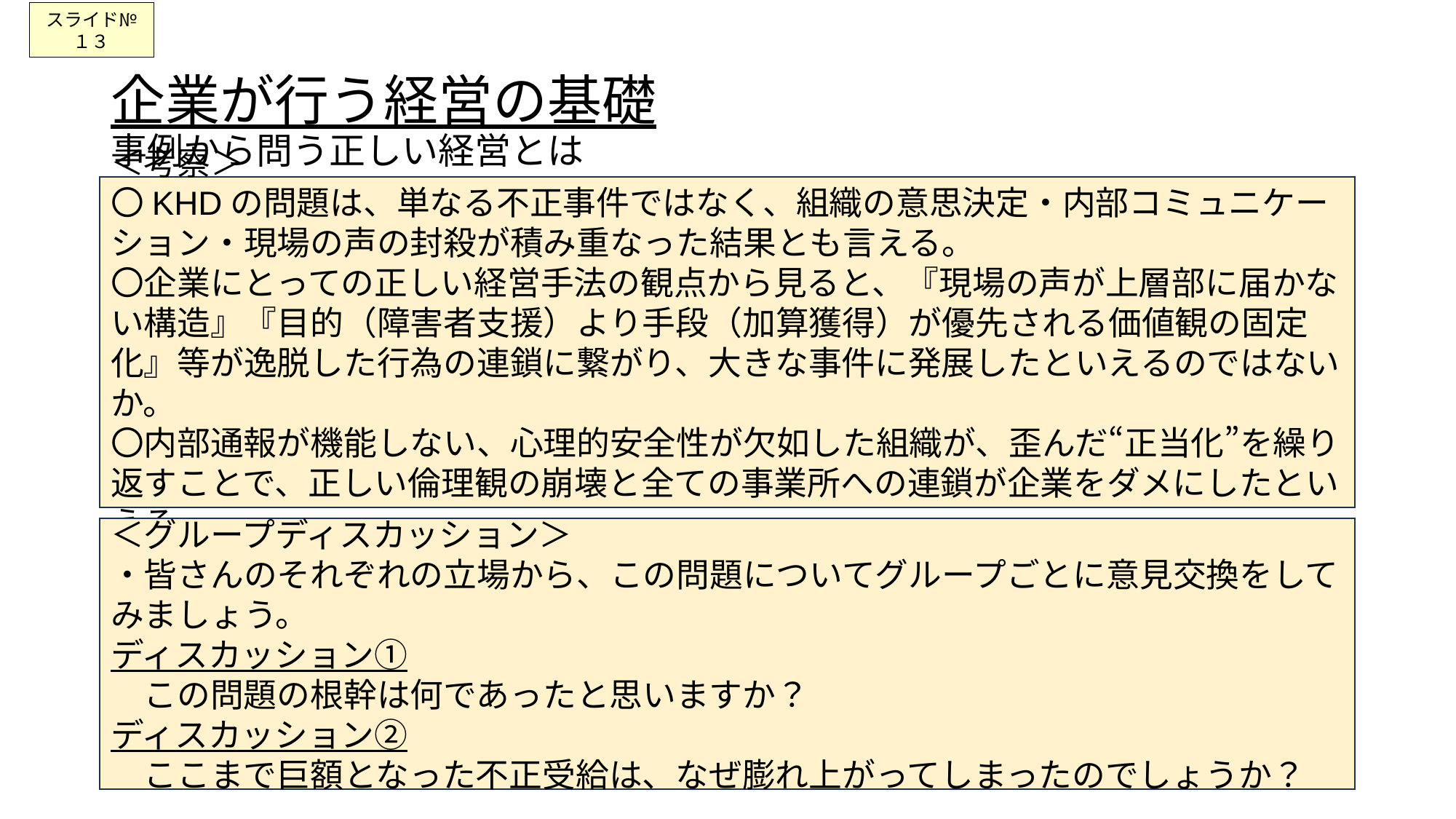

スライド№１３
# 企業が行う経営の基礎 事例から問う正しい経営とは
＜考察＞
〇KHDの問題は、単なる不正事件ではなく、組織の意思決定・内部コミュニケーション・現場の声の封殺が積み重なった結果とも言える。
〇企業にとっての正しい経営手法の観点から見ると、『現場の声が上層部に届かない構造』『目的（障害者支援）より手段（加算獲得）が優先される価値観の固定化』等が逸脱した行為の連鎖に繋がり、大きな事件に発展したといえるのではないか。
〇内部通報が機能しない、心理的安全性が欠如した組織が、歪んだ“正当化”を繰り返すことで、正しい倫理観の崩壊と全ての事業所への連鎖が企業をダメにしたといえる。
＜グループディスカッション＞
・皆さんのそれぞれの立場から、この問題についてグループごとに意見交換をしてみましょう。
ディスカッション①
　この問題の根幹は何であったと思いますか？
ディスカッション②
　ここまで巨額となった不正受給は、なぜ膨れ上がってしまったのでしょうか？